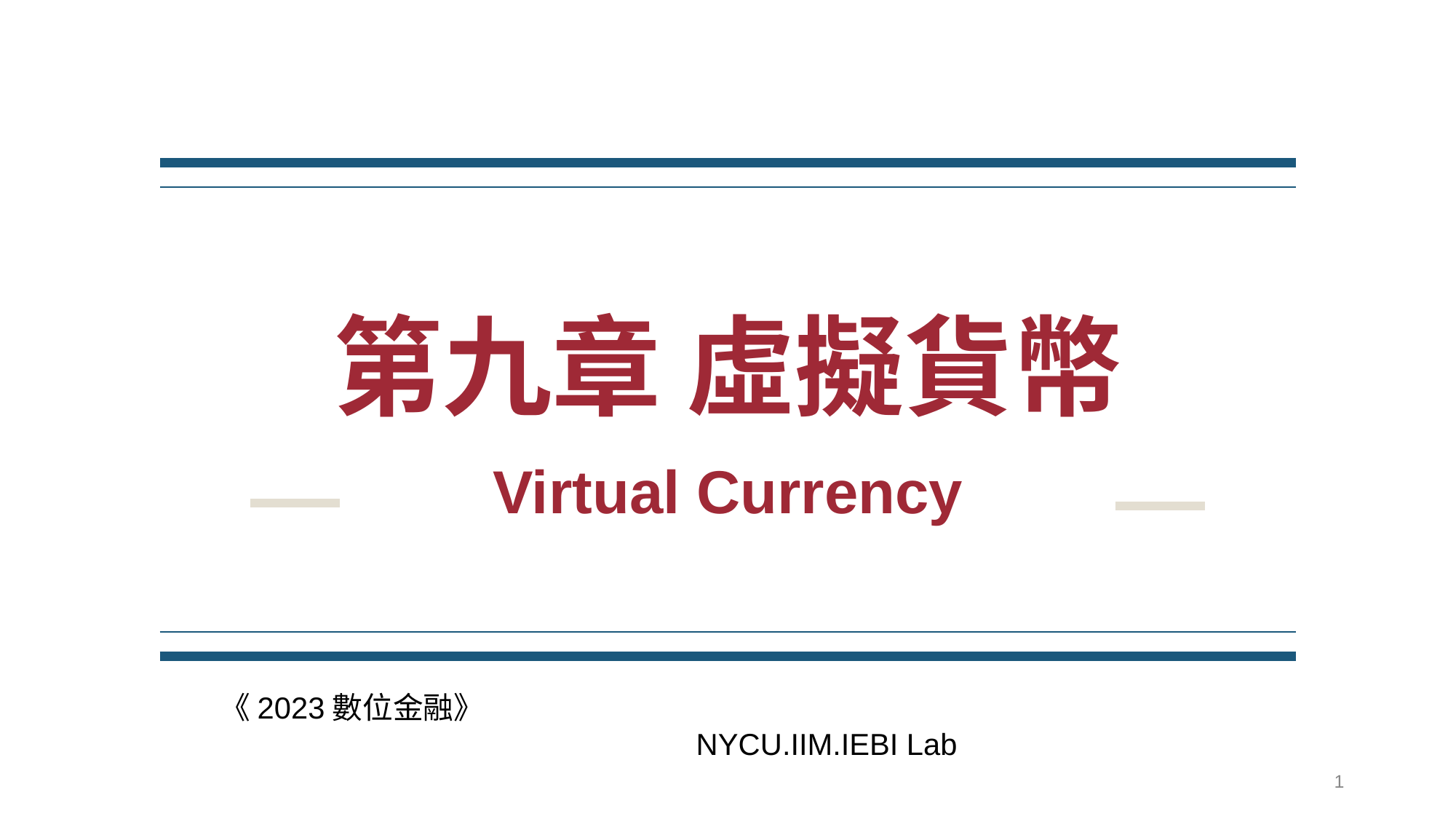

# 第九章 虛擬貨幣
Virtual Currency
《2023數位金融》                                                                                                                                             NYCU.IIM.IEBI Lab
1